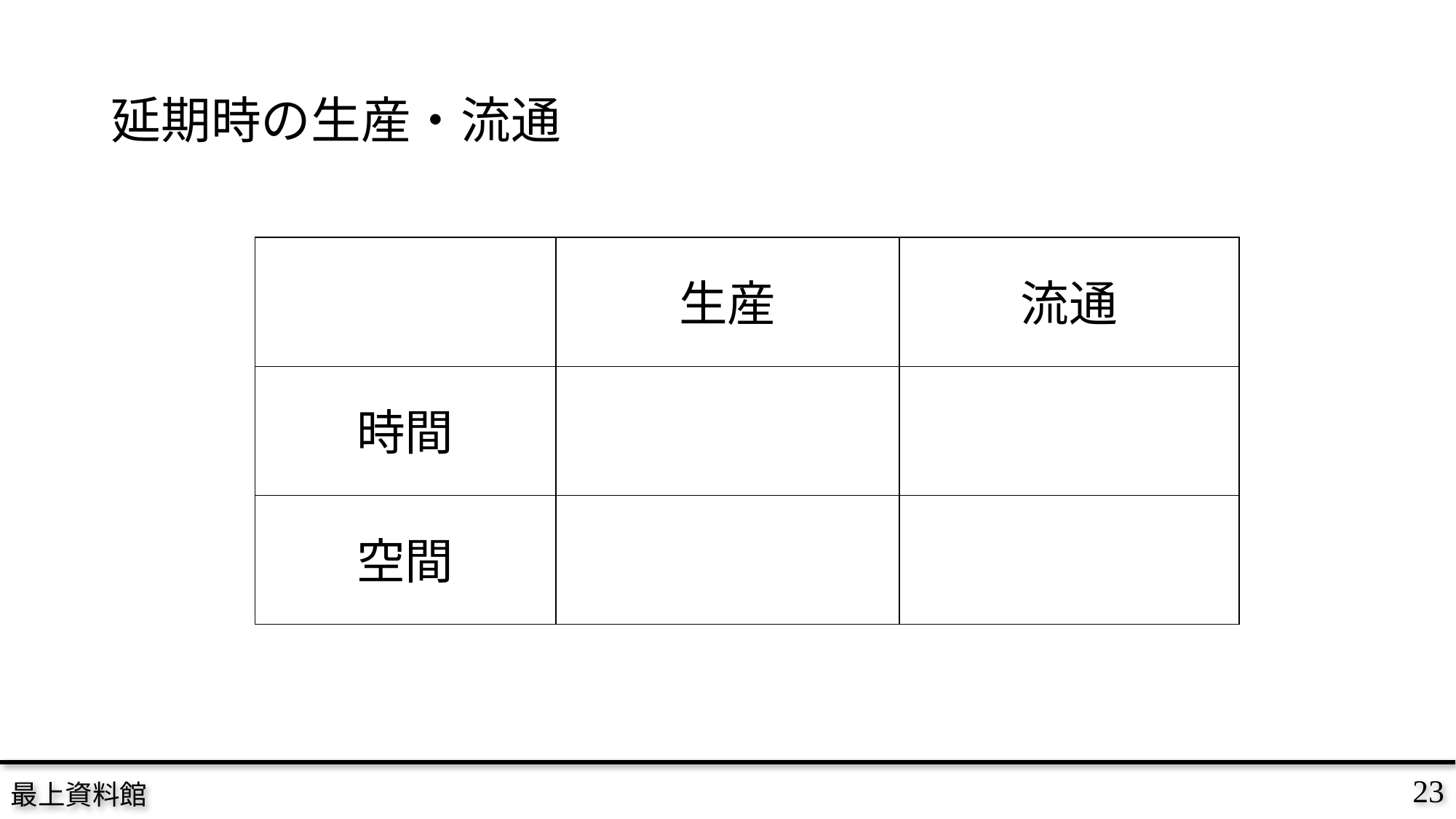

# 延期時の生産・流通

生産
流通
時間
受注
短サイクル
空間
分散
分散在庫